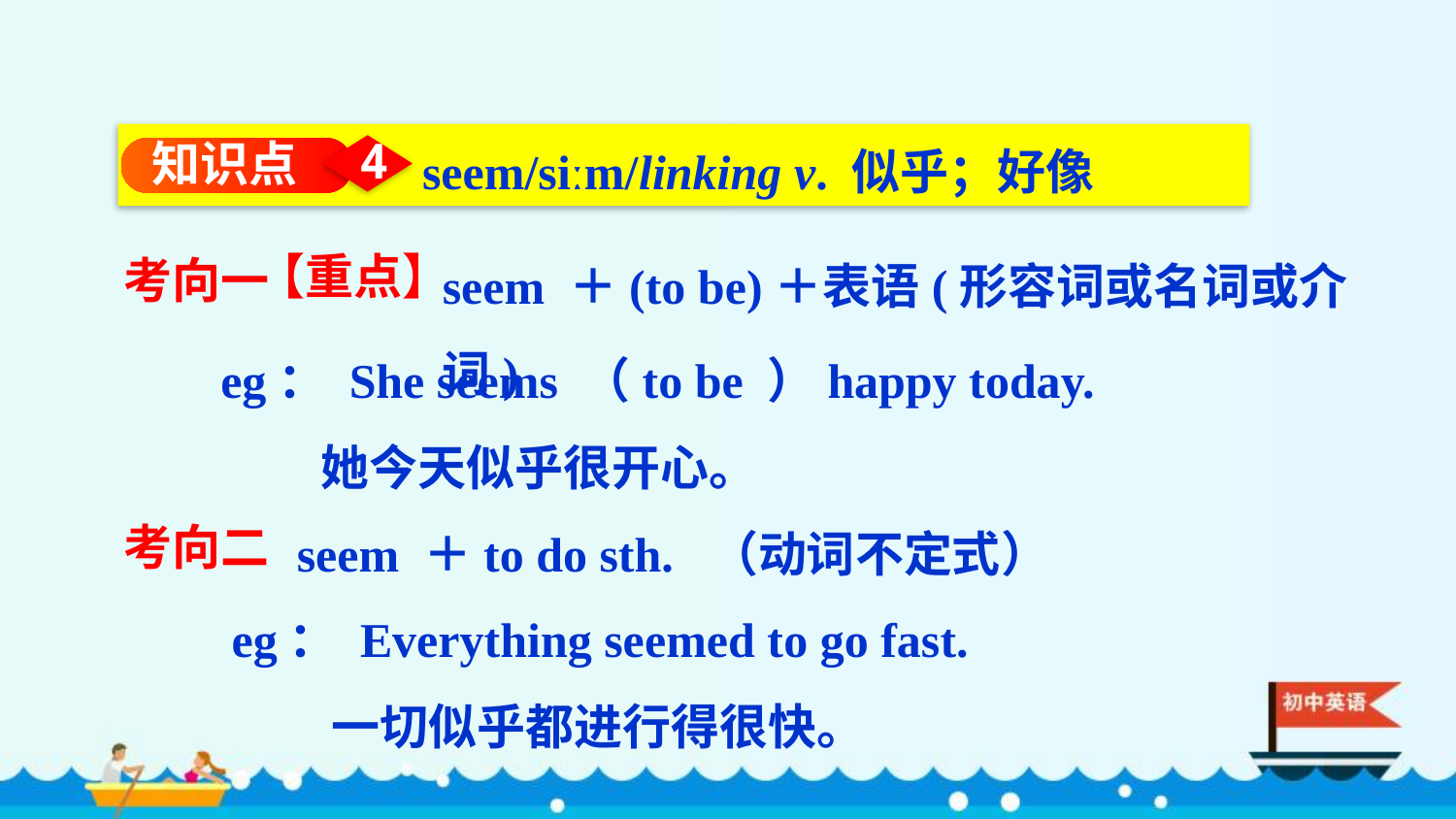

seem/siːm/linking v. 似乎；好像

知识点
4

seem ＋(to be)＋表语(形容词或名词或介词)
考向一
【重点】
eg： She seems （to be ）happy today.
她今天似乎很开心。
seem ＋to do sth.  （动词不定式）
考向二
eg： Everything seemed to go fast.
一切似乎都进行得很快。